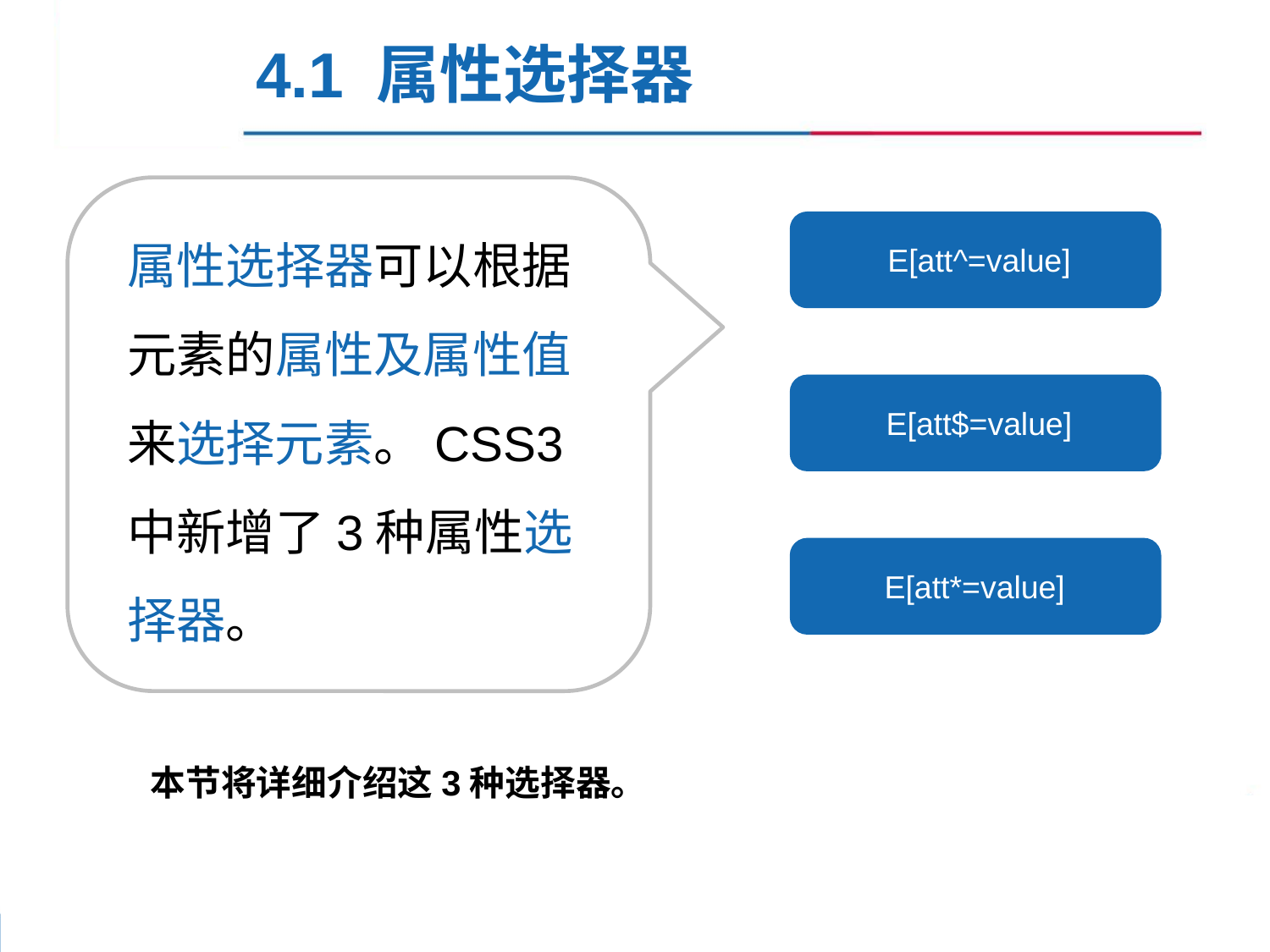

4.1 属性选择器

属性选择器可以根据元素的属性及属性值来选择元素。CSS3中新增了3种属性选择器。

E[att^=value]

E[att$=value]

E[att*=value]

本节将详细介绍这3种选择器。